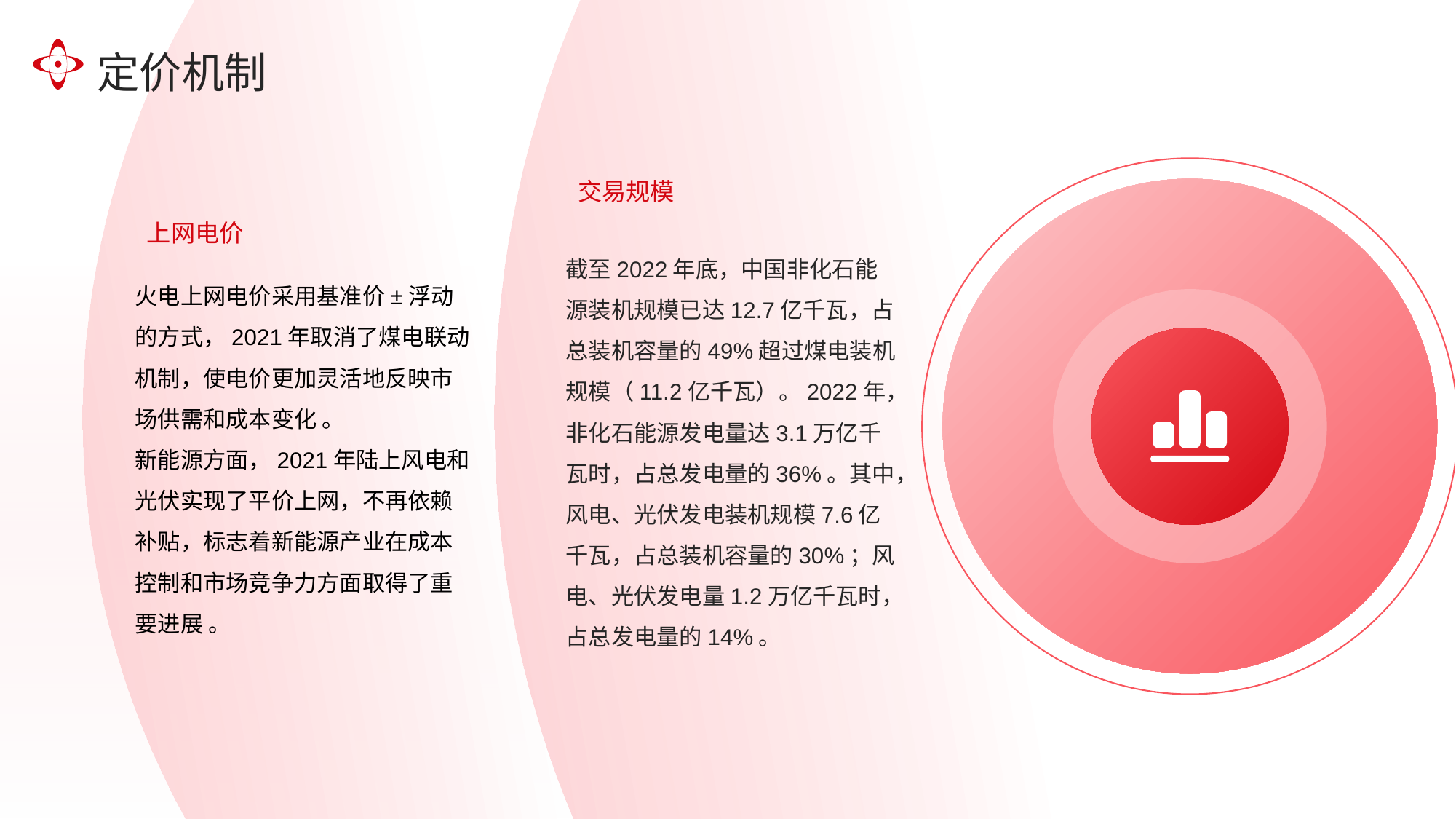

定价机制

交易规模
上网电价

火电上网电价采用基准价±浮动的方式，2021年取消了煤电联动机制，使电价更加灵活地反映市场供需和成本变化 。
新能源方面，2021年陆上风电和光伏实现了平价上网，不再依赖补贴，标志着新能源产业在成本控制和市场竞争力方面取得了重要进展 。
截至2022年底，中国非化石能源装机规模已达12.7亿千瓦，占总装机容量的49%超过煤电装机规模（11.2亿千瓦）。2022年，非化石能源发电量达3.1万亿千瓦时，占总发电量的36%。其中，风电、光伏发电装机规模7.6亿千瓦，占总装机容量的30%；风电、光伏发电量1.2万亿千瓦时，占总发电量的14%。